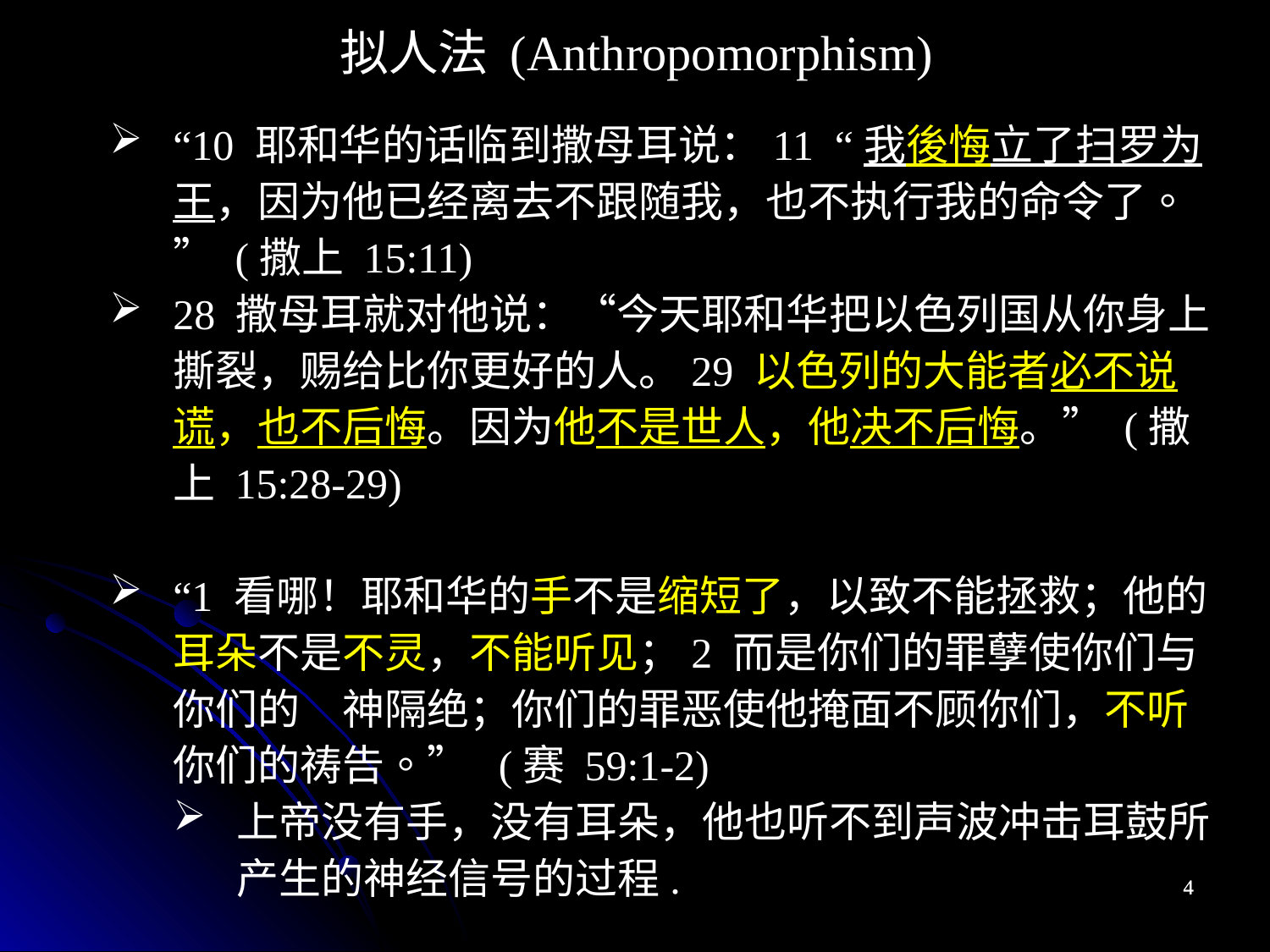

拟人法 (Anthropomorphism)
“10 耶和华的话临到撒母耳说：11  “我後悔立了扫罗为王，因为他已经离去不跟随我，也不执行我的命令了。” (撒上 15:11)
28 撒母耳就对他说：“今天耶和华把以色列国从你身上撕裂，赐给比你更好的人。29 以色列的大能者必不说谎，也不后悔。因为他不是世人，他决不后悔。” (撒上 15:28-29)

“1 看哪！耶和华的手不是缩短了，以致不能拯救；他的耳朵不是不灵，不能听见；2 而是你们的罪孽使你们与你们的　神隔绝；你们的罪恶使他掩面不顾你们，不听你们的祷告。”  (赛 59:1-2)
上帝没有手，没有耳朵，他也听不到声波冲击耳鼓所产生的神经信号的过程.
4
4